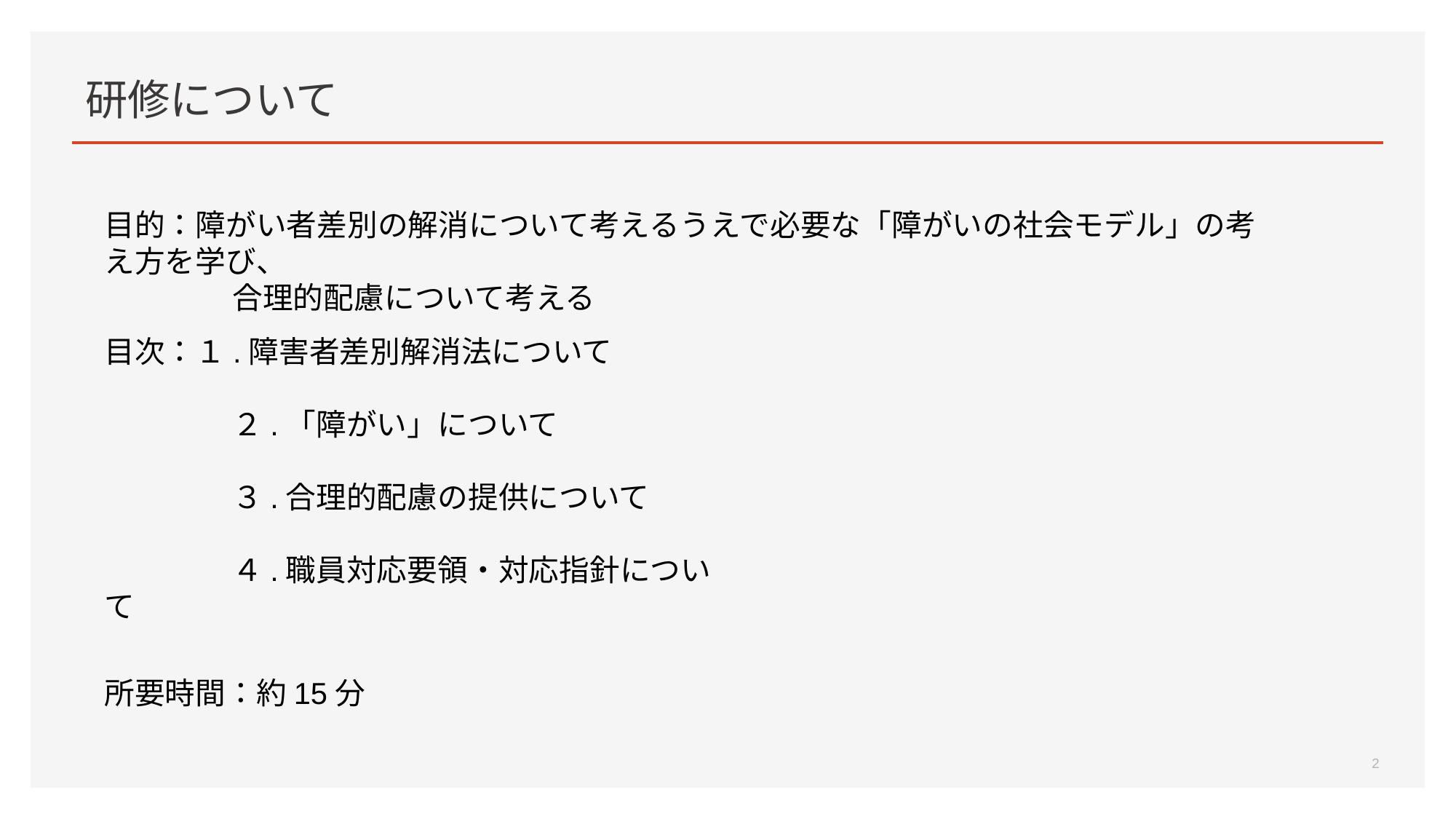

# 研修について
目的：障がい者差別の解消について考えるうえで必要な「障がいの社会モデル」の考え方を学び、
　　 　　合理的配慮について考える
目次：１.障害者差別解消法について

　　　　 ２.「障がい」について

　　　　 ３.合理的配慮の提供について

　　　　 ４.職員対応要領・対応指針について

所要時間：約15分
2